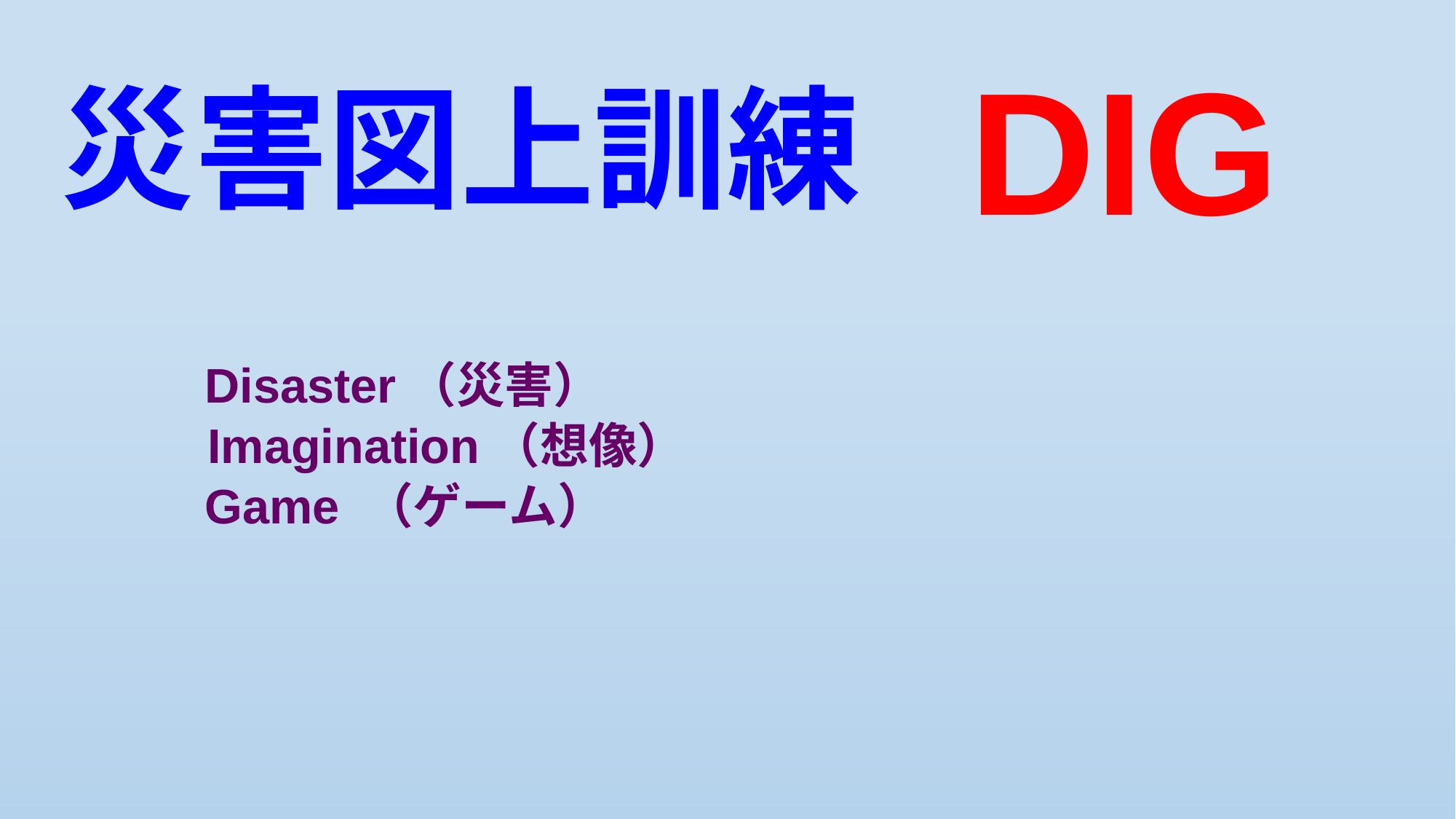

災害図上訓練
# DIG
Disaster（災害）

Imagination（想像）
Game （ゲーム）